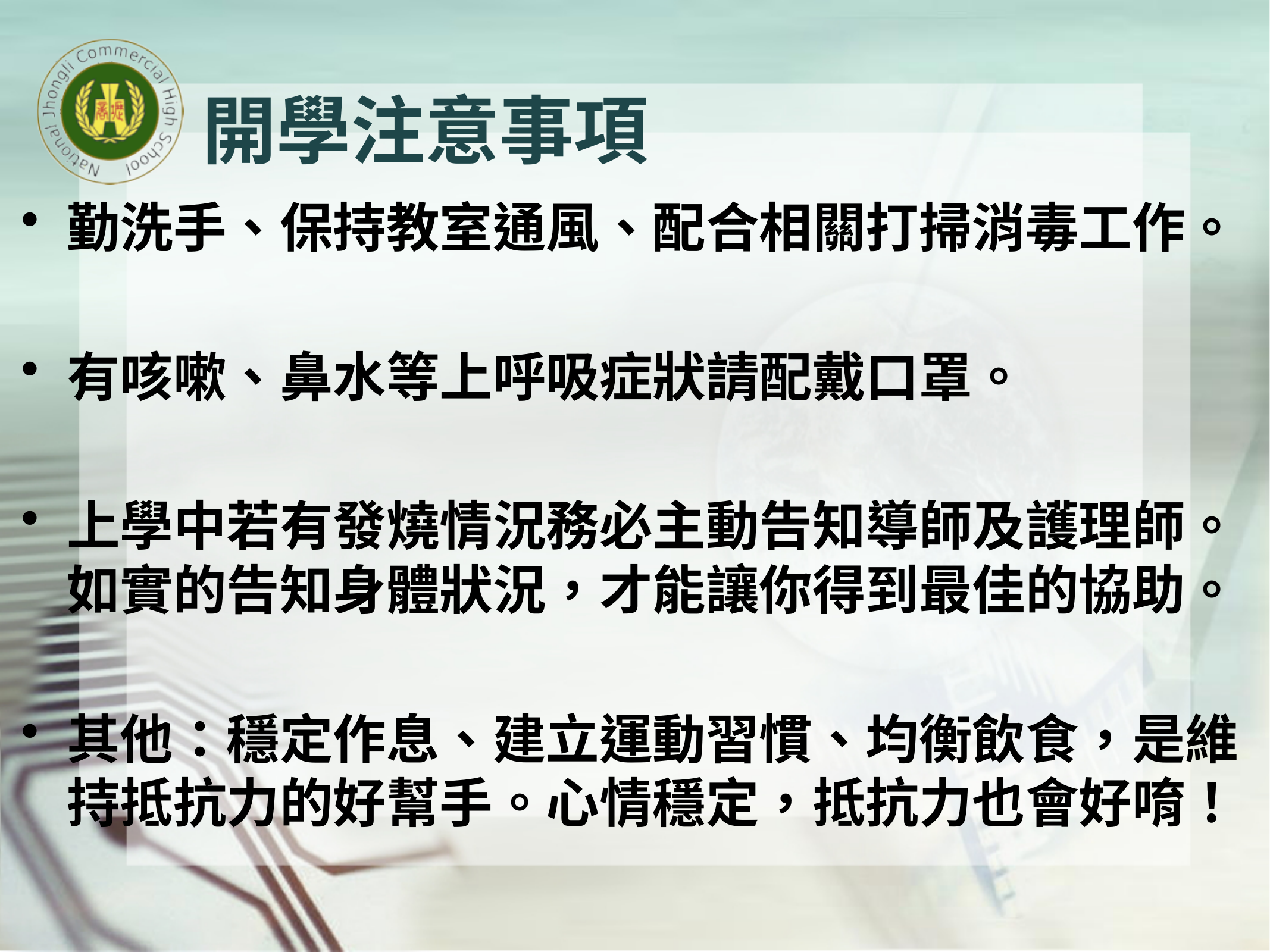

# 開學注意事項
勤洗手、保持教室通風、配合相關打掃消毒工作。

有咳嗽、鼻水等上呼吸症狀請配戴口罩。

上學中若有發燒情況務必主動告知導師及護理師。如實的告知身體狀況，才能讓你得到最佳的協助。

其他：穩定作息、建立運動習慣、均衡飲食，是維持抵抗力的好幫手。心情穩定，抵抗力也會好唷！